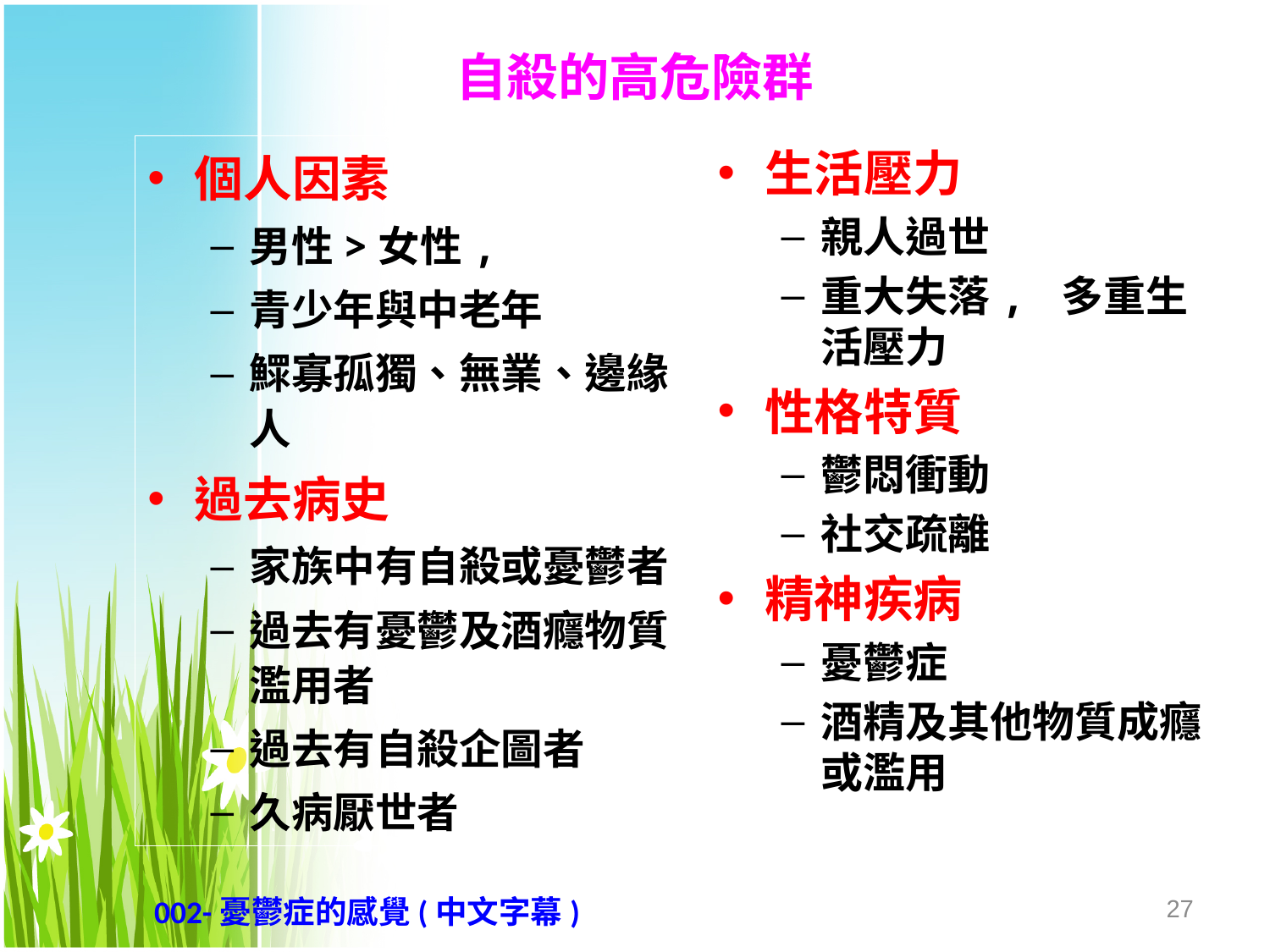

自殺的高危險群
生活壓力
親人過世
重大失落, 多重生活壓力
性格特質
鬱悶衝動
社交疏離
精神疾病
憂鬱症
酒精及其他物質成癮或濫用
個人因素
男性>女性,
青少年與中老年
鰥寡孤獨、無業、邊緣人
過去病史
家族中有自殺或憂鬱者
過去有憂鬱及酒癮物質濫用者
過去有自殺企圖者
久病厭世者
27
002-憂鬱症的感覺(中文字幕)